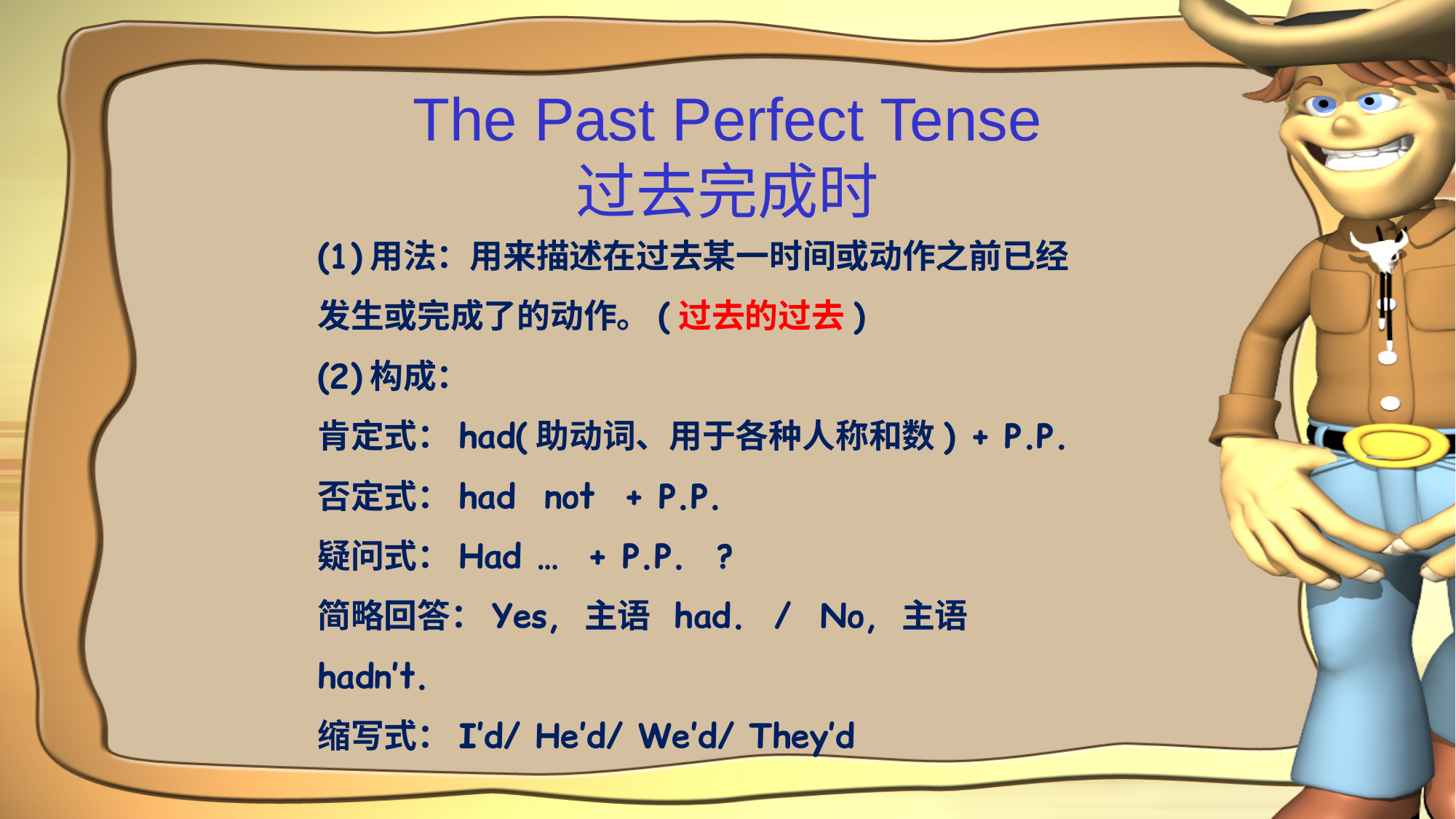

# The Past Perfect Tense 过去完成时
(1)用法：用来描述在过去某一时间或动作之前已经发生或完成了的动作。(过去的过去)
(2)构成：
肯定式：had(助动词、用于各种人称和数) + P.P.
否定式：had  not  + P.P.
疑问式：Had …  + P.P.  ?
简略回答：Yes, 主语  had.  /  No, 主语 hadn’t.
缩写式：I’d/ He’d/ We’d/ They’d